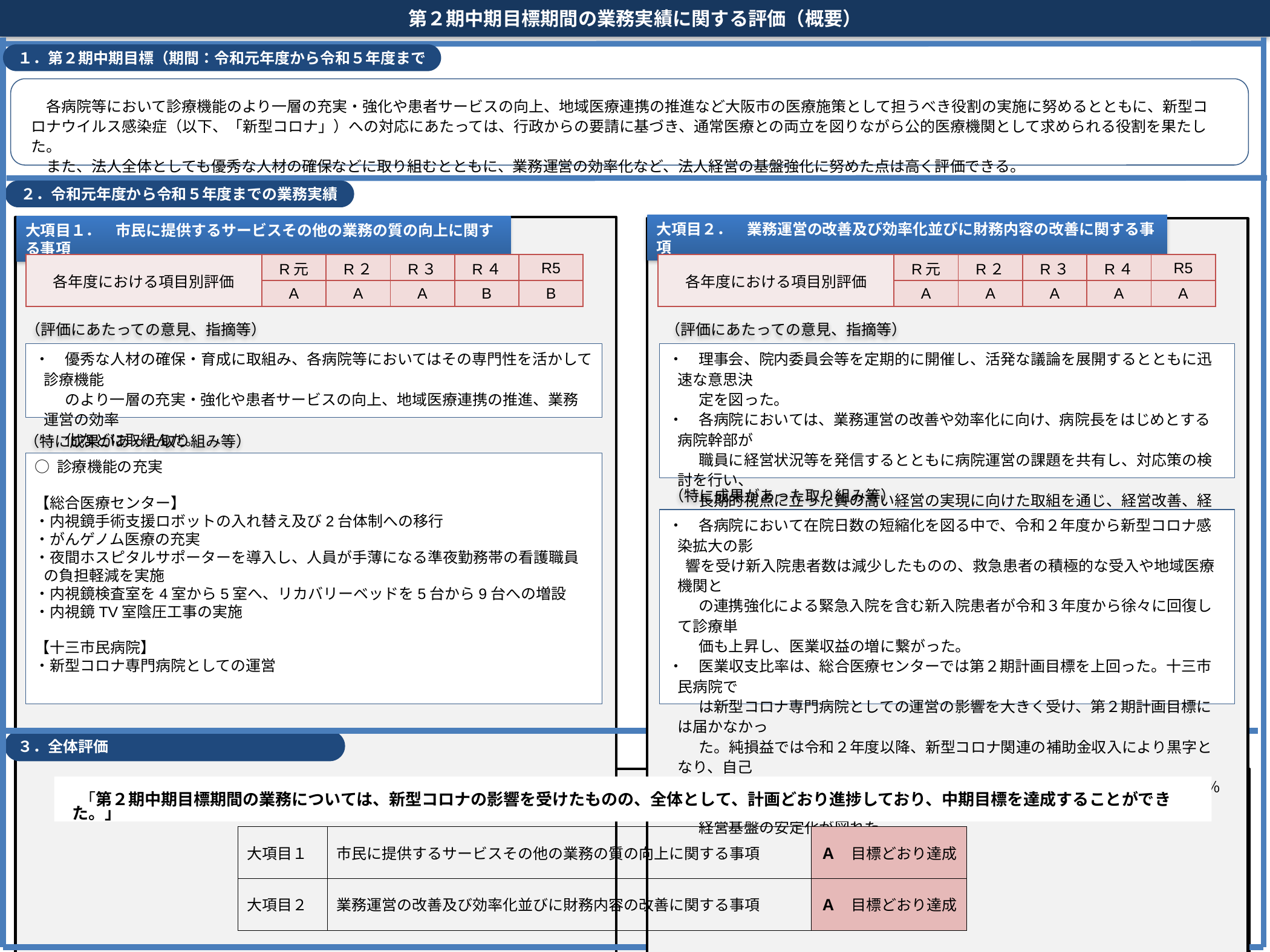

第２期中期目標期間の業務実績に関する評価（概要）

１．第２期中期目標（期間：令和元年度から令和５年度まで

　各病院等において診療機能のより一層の充実・強化や患者サービスの向上、地域医療連携の推進など大阪市の医療施策として担うべき役割の実施に努めるとともに、新型コロナウイルス感染症（以下、「新型コロナ」）への対応にあたっては、行政からの要請に基づき、通常医療との両立を図りながら公的医療機関として求められる役割を果たした。
　また、法人全体としても優秀な人材の確保などに取り組むとともに、業務運営の効率化など、法人経営の基盤強化に努めた点は高く評価できる。
２．令和元年度から令和５年度までの業務実績
大項目２．　業務運営の改善及び効率化並びに財務内容の改善に関する事項
大項目１．　市民に提供するサービスその他の業務の質の向上に関する事項

| 各年度における項目別評価 | R元 | R２ | R３ | R４ | R5 |
| --- | --- | --- | --- | --- | --- |
|  | A | A | A | A | A |
| 各年度における項目別評価 | R元 | R２ | R３ | R４ | R5 |
| --- | --- | --- | --- | --- | --- |
|  | A | A | A | B | B |
（評価にあたっての意見、指摘等）
（評価にあたっての意見、指摘等）
・　優秀な人材の確保・育成に取組み、各病院等においてはその専門性を活かして診療機能
　　のより一層の充実・強化や患者サービスの向上、地域医療連携の推進、業務運営の効率
　　化などに取組んだ。
・　理事会、院内委員会等を定期的に開催し、活発な議論を展開するとともに迅速な意思決
　　定を図った。
・　各病院においては、業務運営の改善や効率化に向け、病院長をはじめとする病院幹部が
　　職員に経営状況等を発信するとともに病院運営の課題を共有し、対応策の検討を行い、
　　長期的視点に立った質の高い経営の実現に向けた取組を通じ、経営改善、経営基盤の
　　強化を図った。
（特に成果があった取り組み等）

○ 診療機能の充実

【総合医療センター】
・内視鏡手術支援ロボットの入れ替え及び2台体制への移行
・がんゲノム医療の充実
・夜間ホスピタルサポーターを導入し、人員が手薄になる準夜勤務帯の看護職員の負担軽減を実施
・内視鏡検査室を4室から5室へ、リカバリーベッドを5台から9台への増設
・内視鏡TV室陰圧工事の実施

【十三市民病院】
・新型コロナ専門病院としての運営
（特に成果があった取り組み等）

・　各病院において在院日数の短縮化を図る中で、令和２年度から新型コロナ感染拡大の影
    響を受け新入院患者数は減少したものの、救急患者の積極的な受入や地域医療機関と
　　の連携強化による緊急入院を含む新入院患者が令和３年度から徐々に回復して診療単
　　価も上昇し、医業収益の増に繋がった。
・　医業収支比率は、総合医療センターでは第２期計画目標を上回った。十三市民病院で
　　は新型コロナ専門病院としての運営の影響を大きく受け、第２期計画目標には届かなかっ
　　た。純損益では令和２年度以降、新型コロナ関連の補助金収入により黒字となり、自己
　　資本比率もR５年度決算時点で第２期計画目標1.7％を大きく上回る35.7％と改善し、
　　経営基盤の安定化が図れた。
「全体として目標を十分に達成する見込みである。」
３．全体評価

　「第２期中期目標期間の業務については、新型コロナの影響を受けたものの、全体として、計画どおり進捗しており、中期目標を達成することができた。」
| 大項目１ | 市民に提供するサービスその他の業務の質の向上に関する事項 | Ａ　目標どおり達成 |
| --- | --- | --- |
| 大項目２ | 業務運営の改善及び効率化並びに財務内容の改善に関する事項 | Ａ　目標どおり達成 |